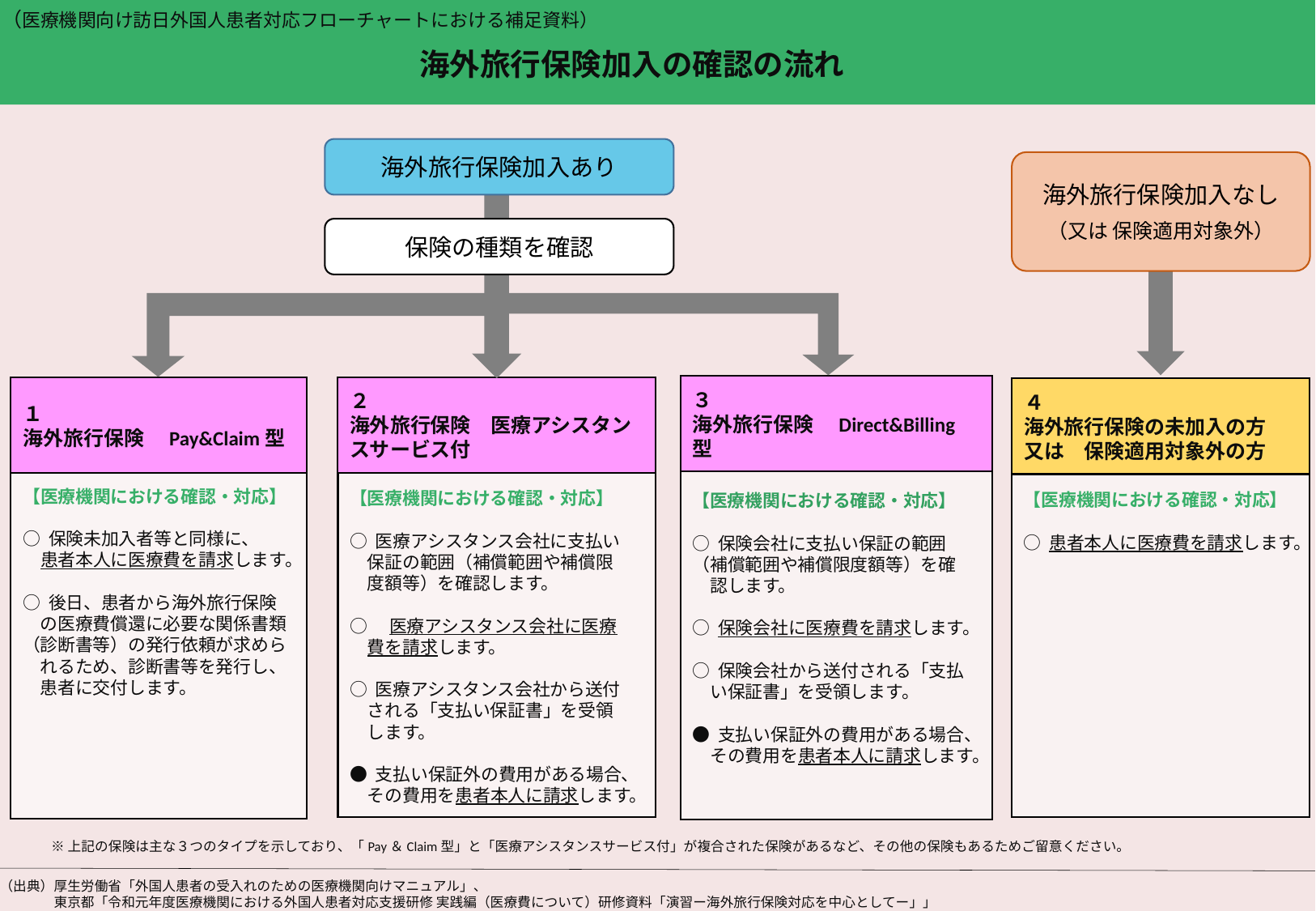

（医療機関向け訪日外国人患者対応フローチャートにおける補足資料）
海外旅行保険加入の確認の流れ
海外旅行保険加入あり
海外旅行保険加入なし
（又は 保険適用対象外）

保険の種類を確認

３
海外旅行保険　Direct&Billing型
２
海外旅行保険　医療アシスタンスサービス付
１
海外旅行保険　Pay&Claim型
４
海外旅行保険の未加入の方　又は　保険適用対象外の方

【医療機関における確認・対応】

○ 保険未加入者等と同様に、
　患者本人に医療費を請求します。

○ 後日、患者から海外旅行保険
　の医療費償還に必要な関係書類（診断書等）の発行依頼が求めら
　れるため、診断書等を発行し、
　患者に交付します。

【医療機関における確認・対応】

○ 医療アシスタンス会社に支払い
　保証の範囲（補償範囲や補償限
　度額等）を確認します。

○　医療アシスタンス会社に医療
　費を請求します。

○ 医療アシスタンス会社から送付
　される「支払い保証書」を受領
　します。

● 支払い保証外の費用がある場合、
　その費用を患者本人に請求します。

【医療機関における確認・対応】

○ 患者本人に医療費を請求します。

【医療機関における確認・対応】

○ 保険会社に支払い保証の範囲
（補償範囲や補償限度額等）を確
　認します。

○ 保険会社に医療費を請求します。

○ 保険会社から送付される「支払
　い保証書」を受領します。

● 支払い保証外の費用がある場合、
　その費用を患者本人に請求します。
※上記の保険は主な３つのタイプを示しており、「Pay＆Claim型」と「医療アシスタンスサービス付」が複合された保険があるなど、その他の保険もあるためご留意ください。
（出典）厚生労働省「外国人患者の受入れのための医療機関向けマニュアル」、
　　　　東京都「令和元年度医療機関における外国人患者対応支援研修 実践編（医療費について）研修資料「演習ー海外旅行保険対応を中心としてー」」